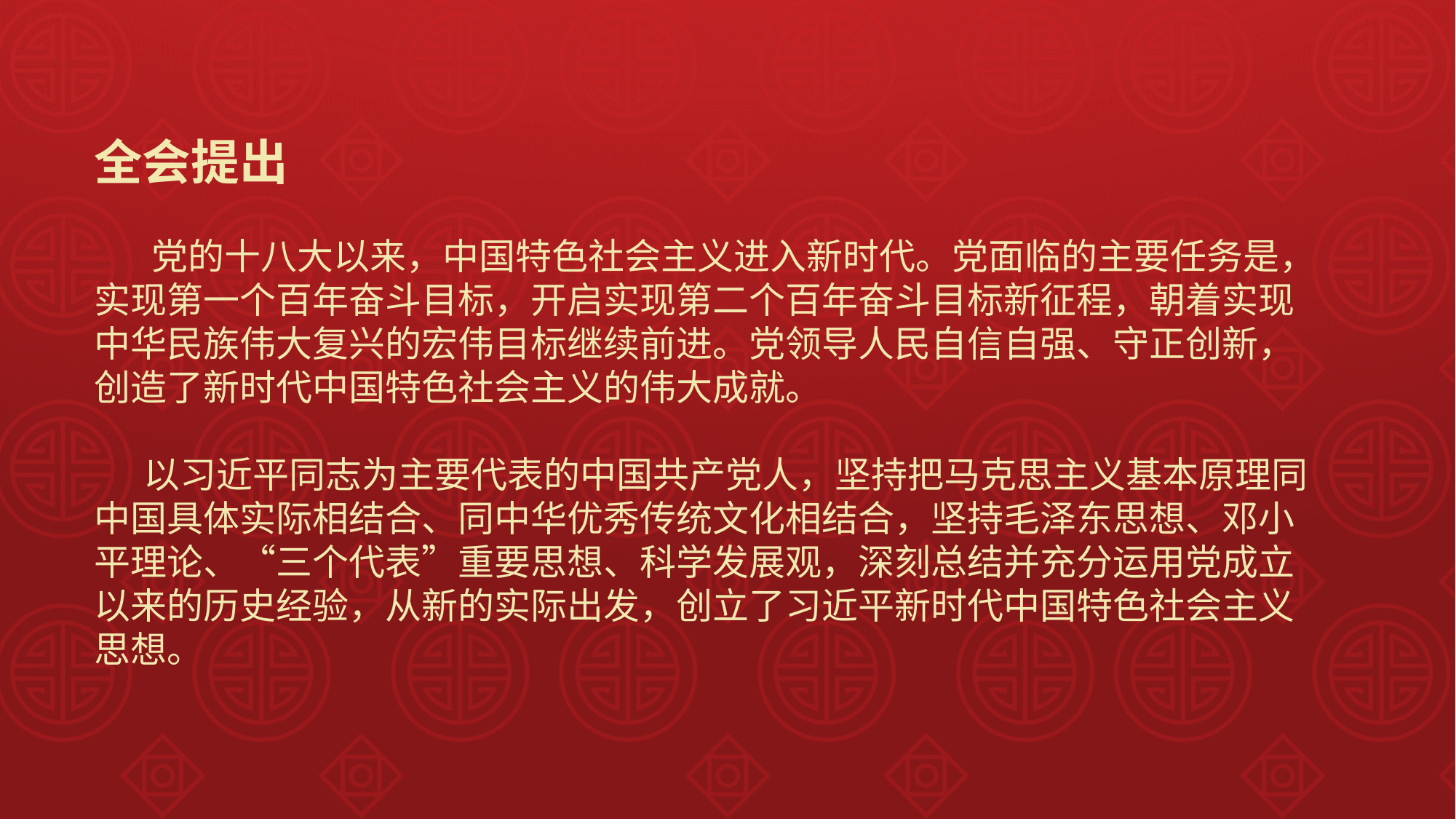

全会提出

      党的十八大以来，中国特色社会主义进入新时代。党面临的主要任务是，实现第一个百年奋斗目标，开启实现第二个百年奋斗目标新征程，朝着实现中华民族伟大复兴的宏伟目标继续前进。党领导人民自信自强、守正创新，创造了新时代中国特色社会主义的伟大成就。

     以习近平同志为主要代表的中国共产党人，坚持把马克思主义基本原理同中国具体实际相结合、同中华优秀传统文化相结合，坚持毛泽东思想、邓小平理论、“三个代表”重要思想、科学发展观，深刻总结并充分运用党成立以来的历史经验，从新的实际出发，创立了习近平新时代中国特色社会主义思想。